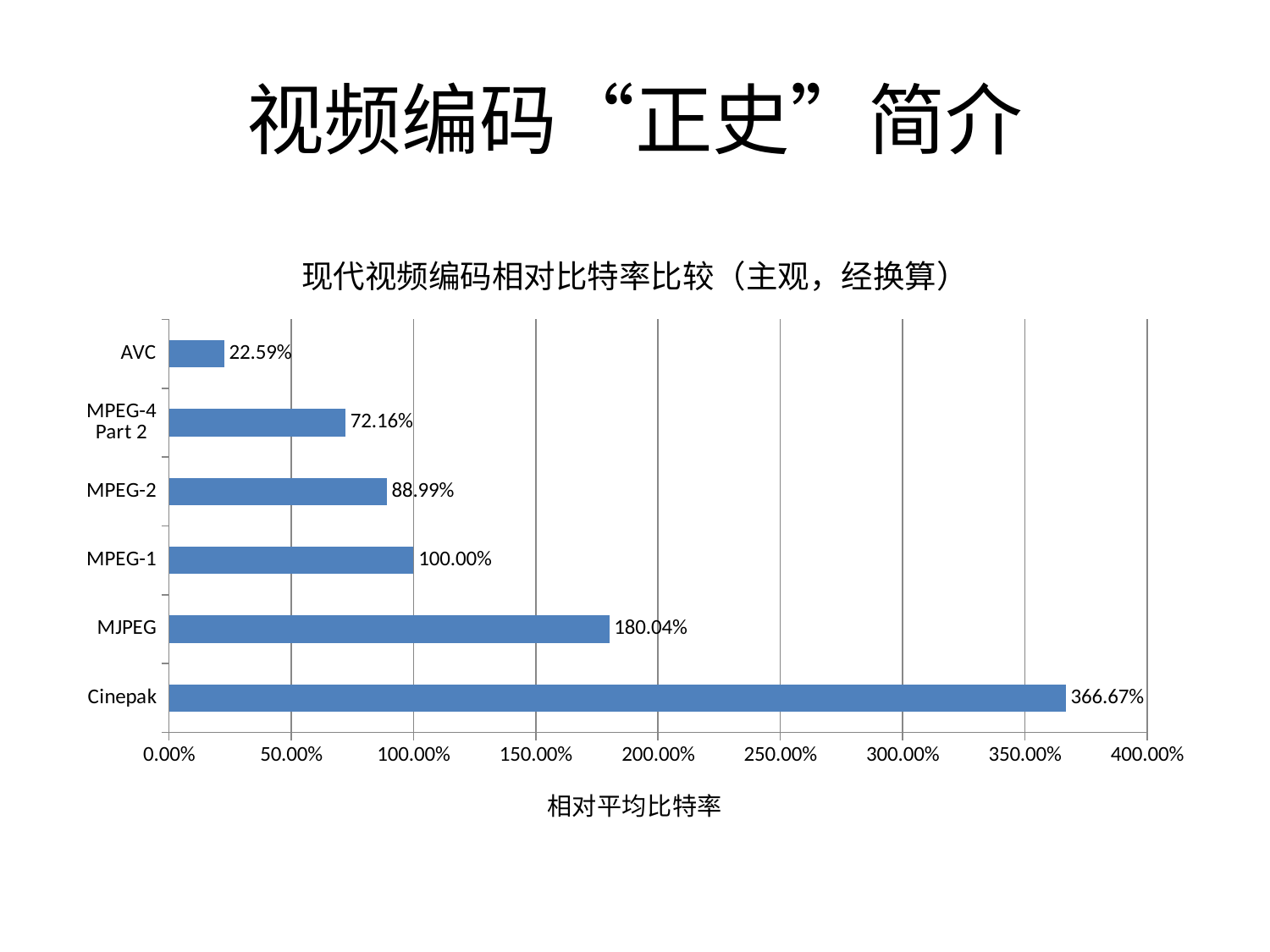

# 视频编码“正史”简介

### Chart: 现代视频编码相对比特率比较（主观，经换算）

| Category | 相对比特率 |
|---|---|
| Cinepak | 3.6667 |
| MJPEG | 1.8004 |
| MPEG-1 | 1.0 |
| MPEG-2 | 0.8899 |
| MPEG-4 Part 2 | 0.7216 |
| AVC | 0.2259 |